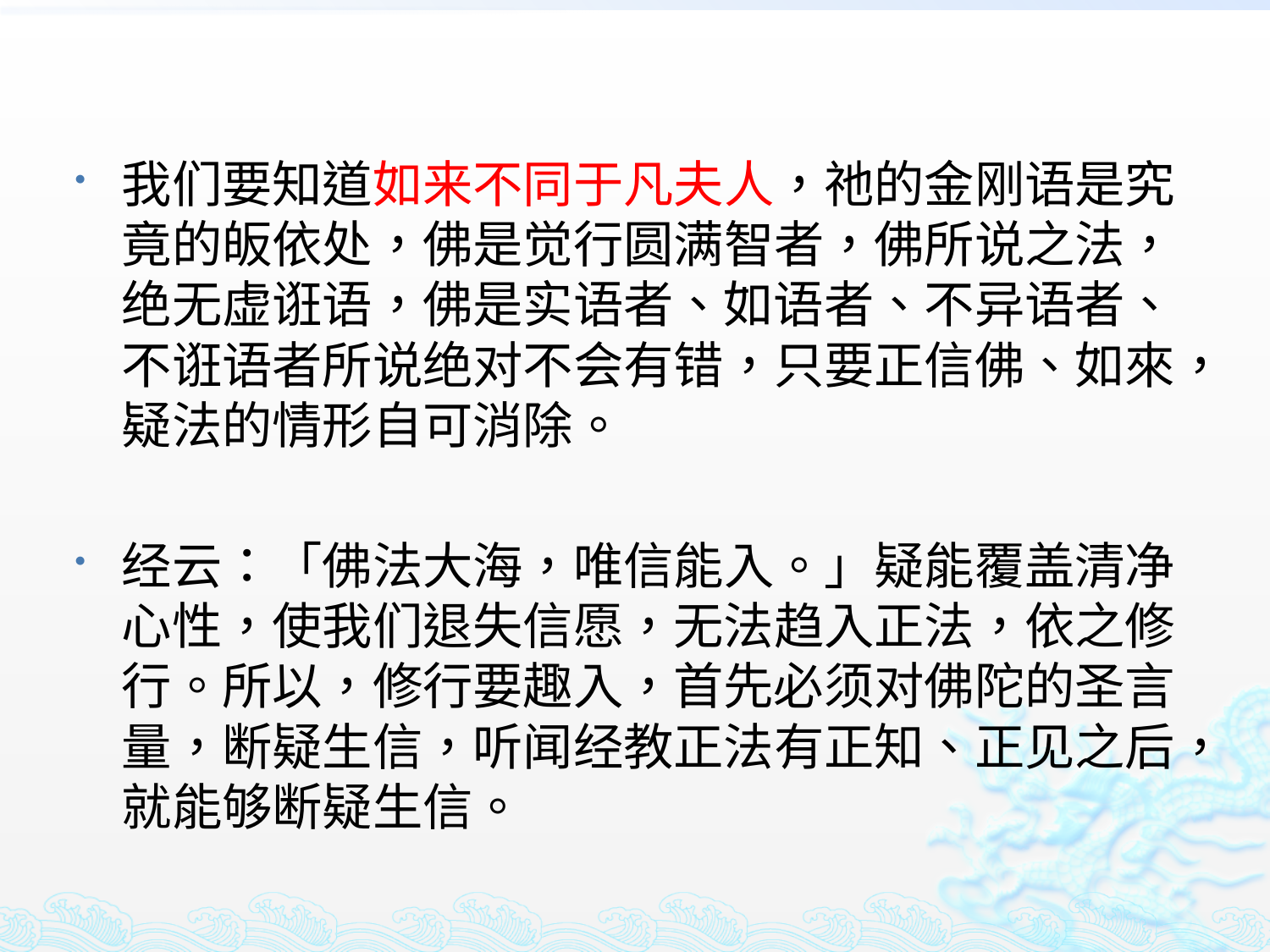

我们要知道如来不同于凡夫人，祂的金刚语是究竟的皈依处，佛是觉行圆满智者，佛所说之法，绝无虚诳语，佛是实语者、如语者、不异语者、不诳语者所说绝对不会有错，只要正信佛、如來，疑法的情形自可消除。

经云：「佛法大海，唯信能入。」疑能覆盖清净心性，使我们退失信愿，无法趋入正法，依之修行。所以，修行要趣入，首先必须对佛陀的圣言量，断疑生信，听闻经教正法有正知、正见之后，就能够断疑生信。